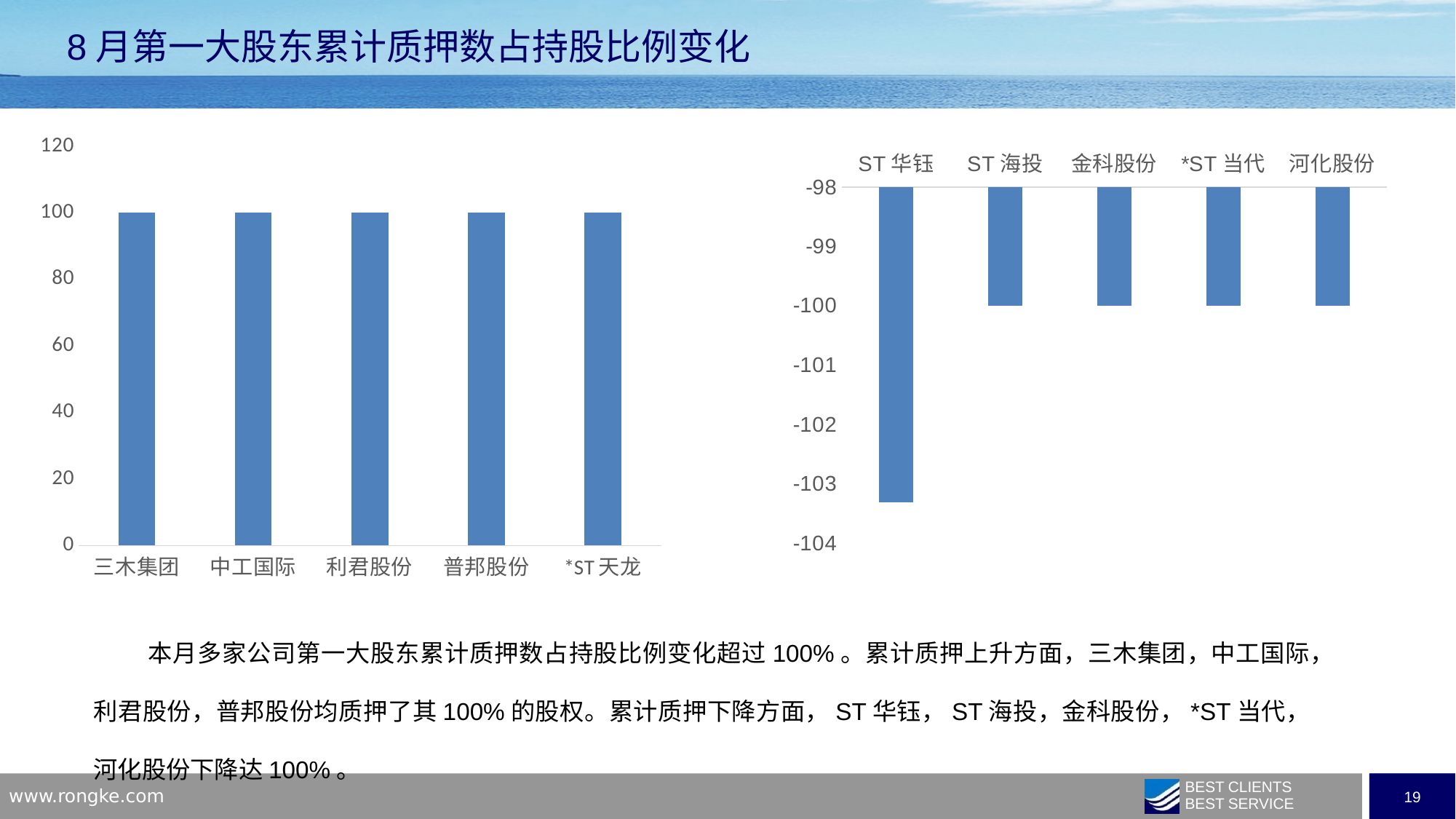

8月第一大股东累计质押数占持股比例变化

### Chart

| Category |  |
|---|---|
| 三木集团 | 100.0 |
| 中工国际 | 100.0 |
| 利君股份 | 100.0 |
| 普邦股份 | 100.0 |
| *ST天龙 | 100.0 |

### Chart

| Category |  |
|---|---|
| ST华钰 | -103.32 |
| ST海投 | -100.0 |
| 金科股份 | -100.0 |
| *ST当代 | -100.0 |
| 河化股份 | -100.0 |
本月多家公司第一大股东累计质押数占持股比例变化超过100%。累计质押上升方面，三木集团，中工国际，利君股份，普邦股份均质押了其100%的股权。累计质押下降方面，ST华钰，ST海投，金科股份，*ST当代，河化股份下降达100%。